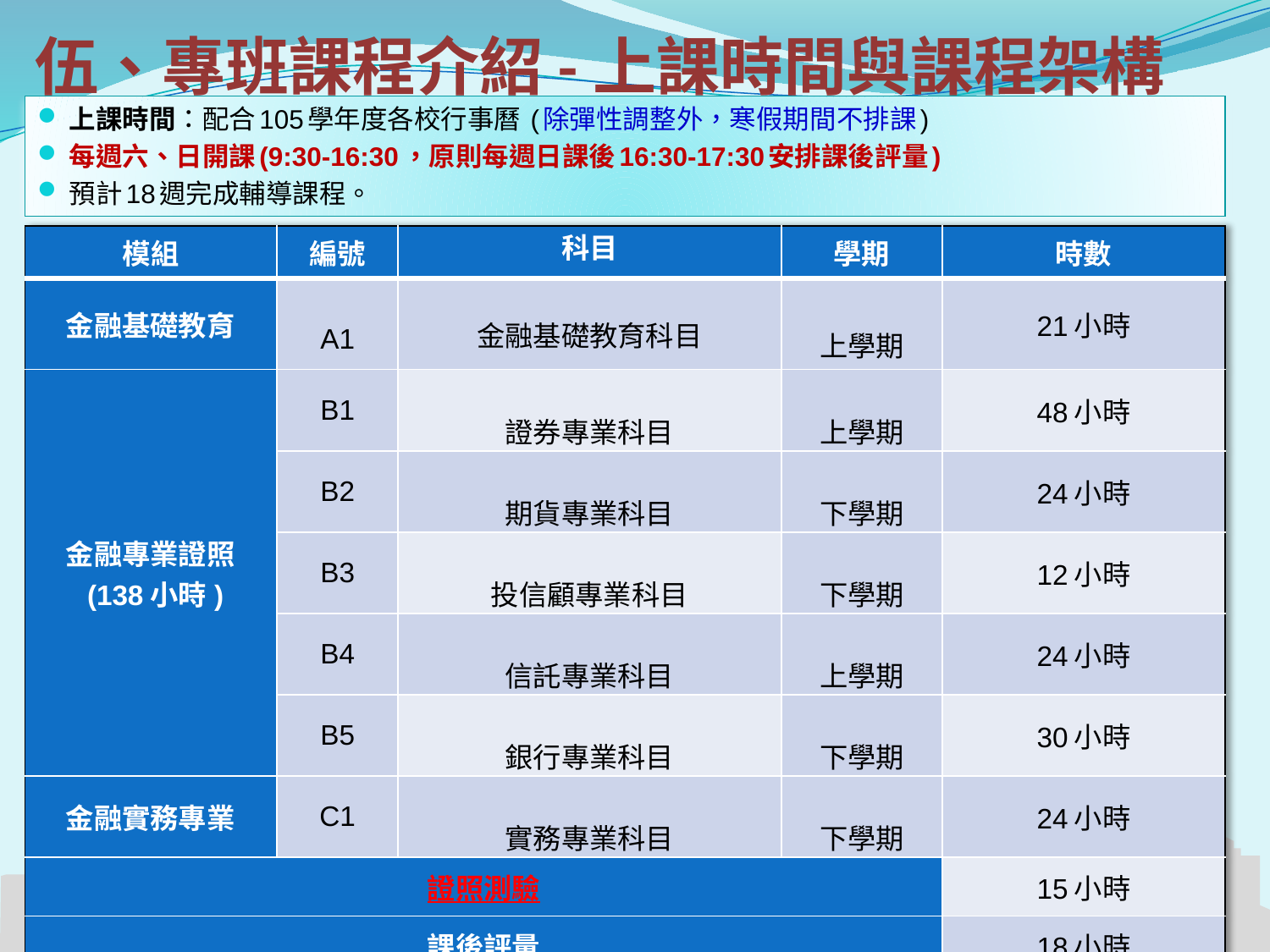

# 伍、專班課程介紹-上課時間與課程架構
上課時間：配合105學年度各校行事曆 (除彈性調整外，寒假期間不排課)
每週六、日開課(9:30-16:30，原則每週日課後16:30-17:30安排課後評量)
預計18週完成輔導課程。

| 模組 | 編號 | 科目 | 學期 | 時數 |
| --- | --- | --- | --- | --- |
| 金融基礎教育 | A1 | 金融基礎教育科目 | 上學期 | 21小時 |
| 金融專業證照 (138小時) | B1 | 證券專業科目 | 上學期 | 48小時 |
|  | B2 | 期貨專業科目 | 下學期 | 24小時 |
|  | B3 | 投信顧專業科目 | 下學期 | 12小時 |
|  | B4 | 信託專業科目 | 上學期 | 24小時 |
|  | B5 | 銀行專業科目 | 下學期 | 30小時 |
| 金融實務專業 | C1 | 實務專業科目 | 下學期 | 24小時 |
| 證照測驗 |  |  |  | 15小時 |
| 課後評量 |  |  |  | 18小時 |
| 總時數：共216小時 |  |  |  |  |
13